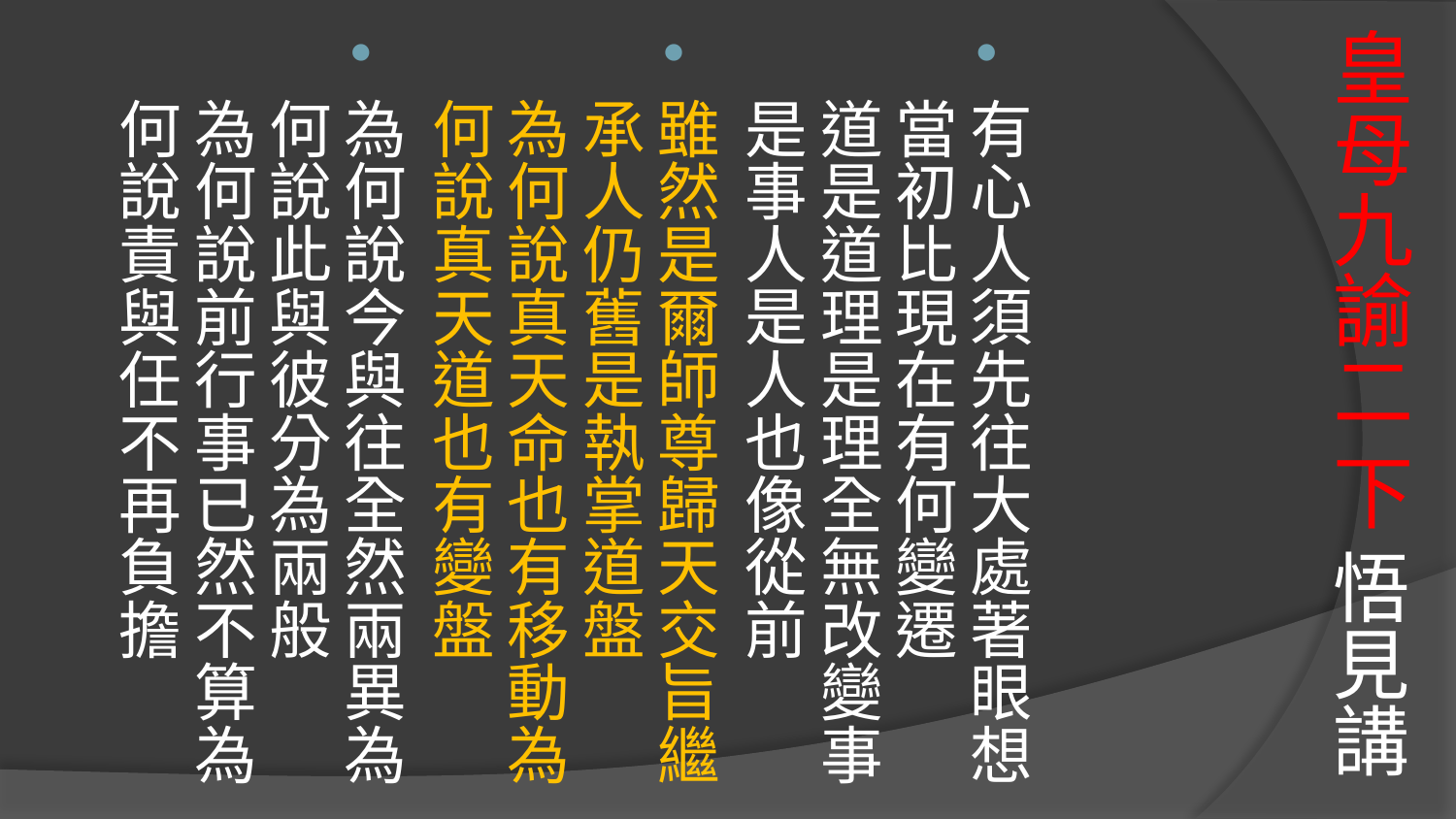

# 皇母九諭二 下 悟見講
有心人須先往大處著眼想當初比現在有何變遷
道是道理是理全無改變事是事人是人也像從前
雖然是爾師尊歸天交旨繼承人仍舊是執掌道盤
為何說真天命也有移動為何說真天道也有變盤
為何說今與往全然兩異為何說此與彼分為兩般
為何說前行事已然不算為何說責與任不再負擔